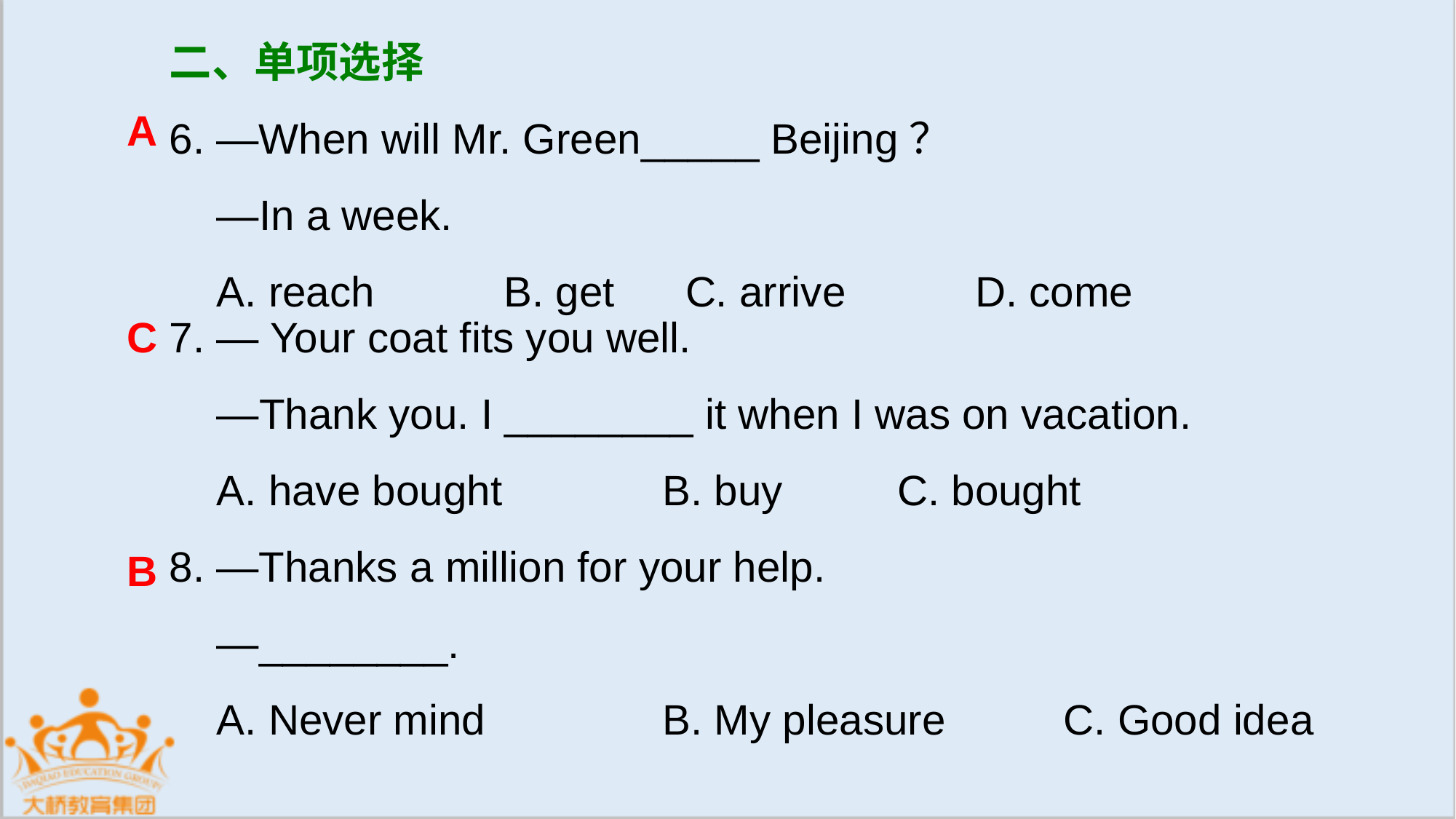

二、单项选择
6. —When will Mr. Green_____ Beijing？
    —In a week.
    A. reach  　　B. get      C. arrive  　　D. come
A
C
7. — Your coat fits you well.
    —Thank you. I ________ it when I was on vacation.
    A. have bought 　         B. buy　　 C. bought
8. —Thanks a million for your help.
    —________.
    A. Never mind               B. My pleasure          C. Good idea
B